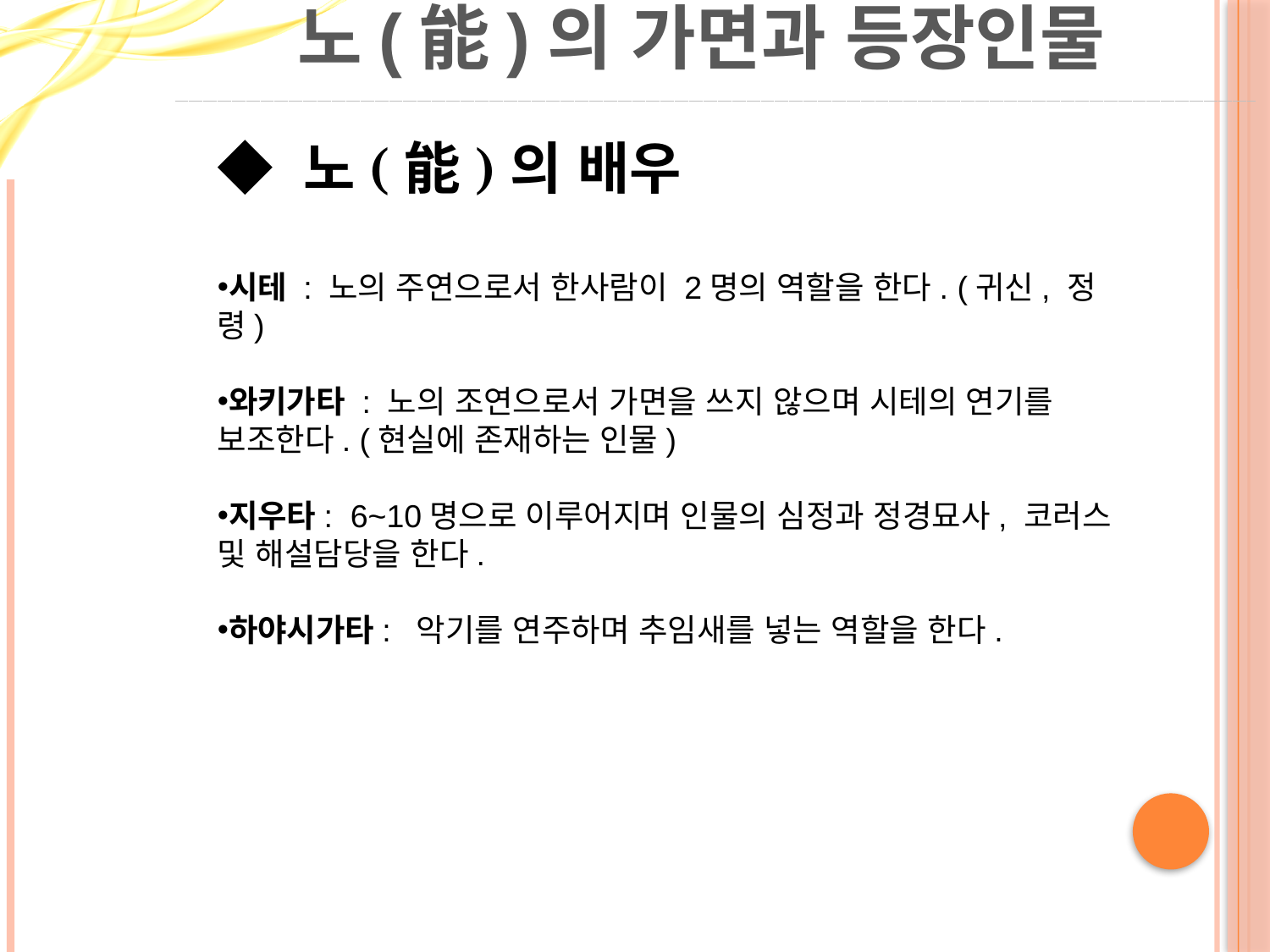

# 노(能)의 가면과 등장인물
◆ 노(能)의 배우

시테 : 노의 주연으로서 한사람이 2명의 역할을 한다. (귀신, 정령)

와키가타 : 노의 조연으로서 가면을 쓰지 않으며 시테의 연기를 보조한다. (현실에 존재하는 인물)

지우타:  6~10명으로 이루어지며 인물의 심정과 정경묘사, 코러스 및 해설담당을 한다.

하야시가타:  악기를 연주하며 추임새를 넣는 역할을 한다.